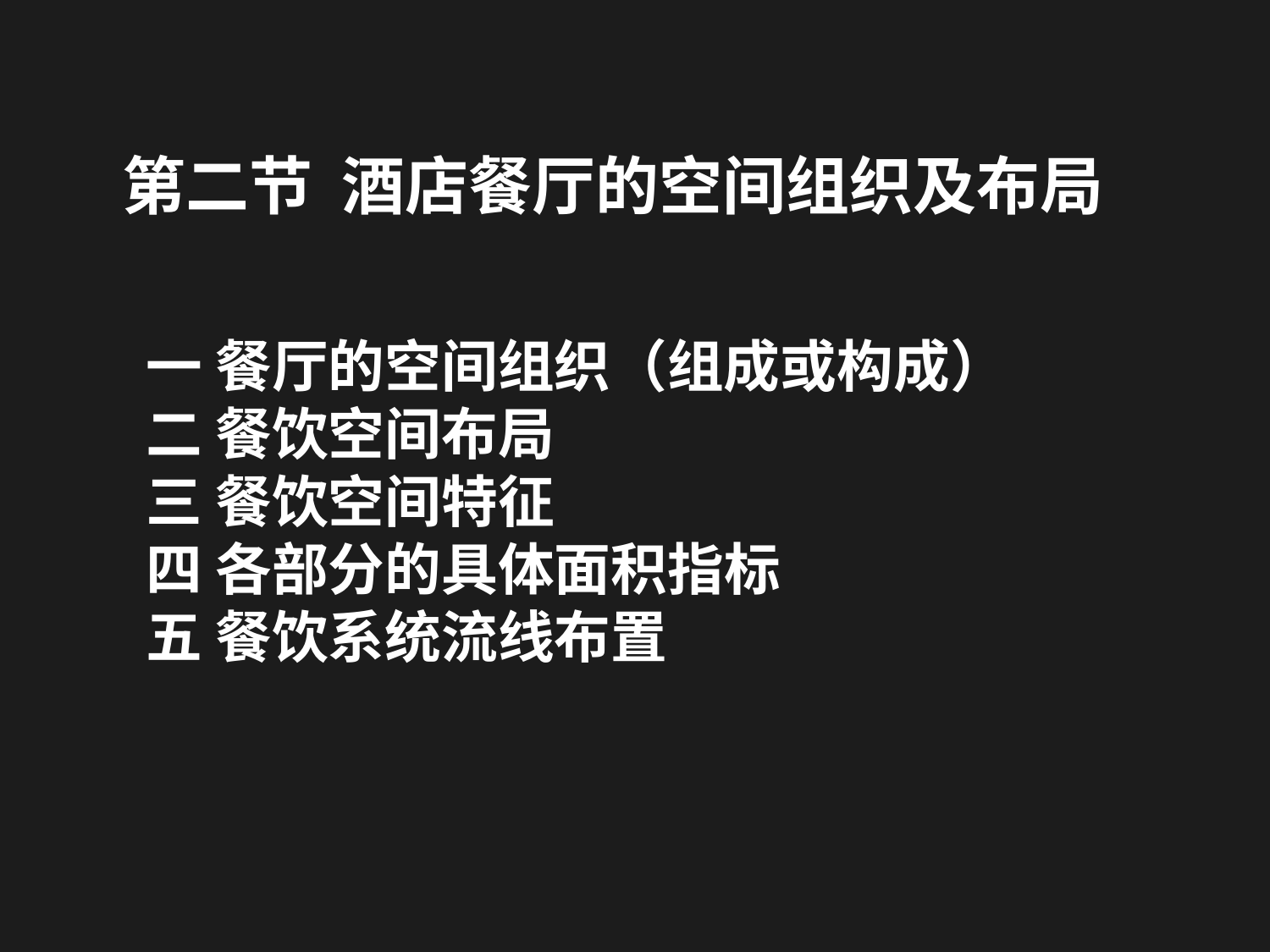

第二节  酒店餐厅的空间组织及布局
一 餐厅的空间组织（组成或构成）
二 餐饮空间布局
三 餐饮空间特征
四 各部分的具体面积指标
五 餐饮系统流线布置